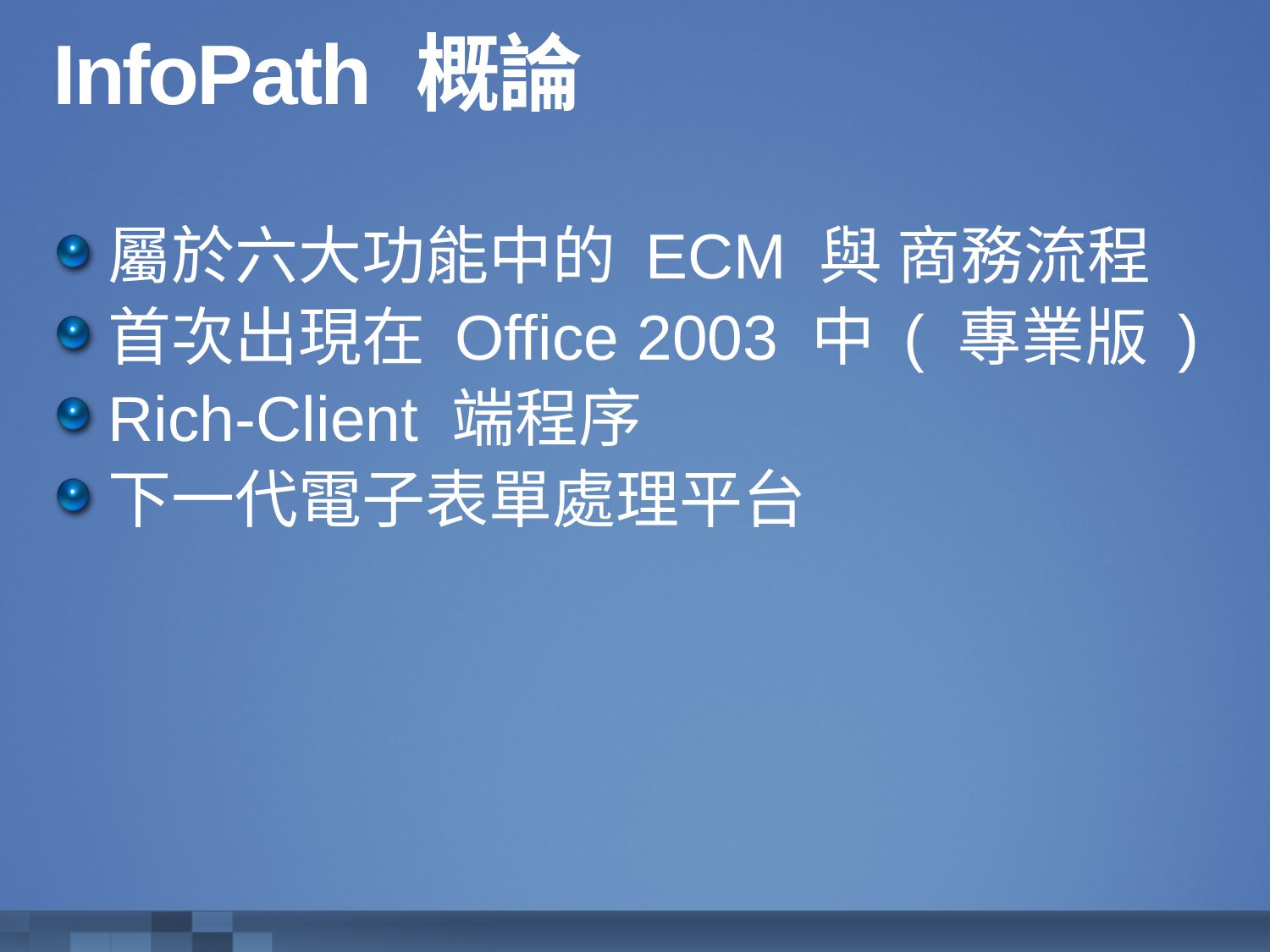

# InfoPath 概論
屬於六大功能中的 ECM 與 商務流程
首次出現在 Office 2003 中 ( 專業版 )
Rich-Client 端程序
下一代電子表單處理平台